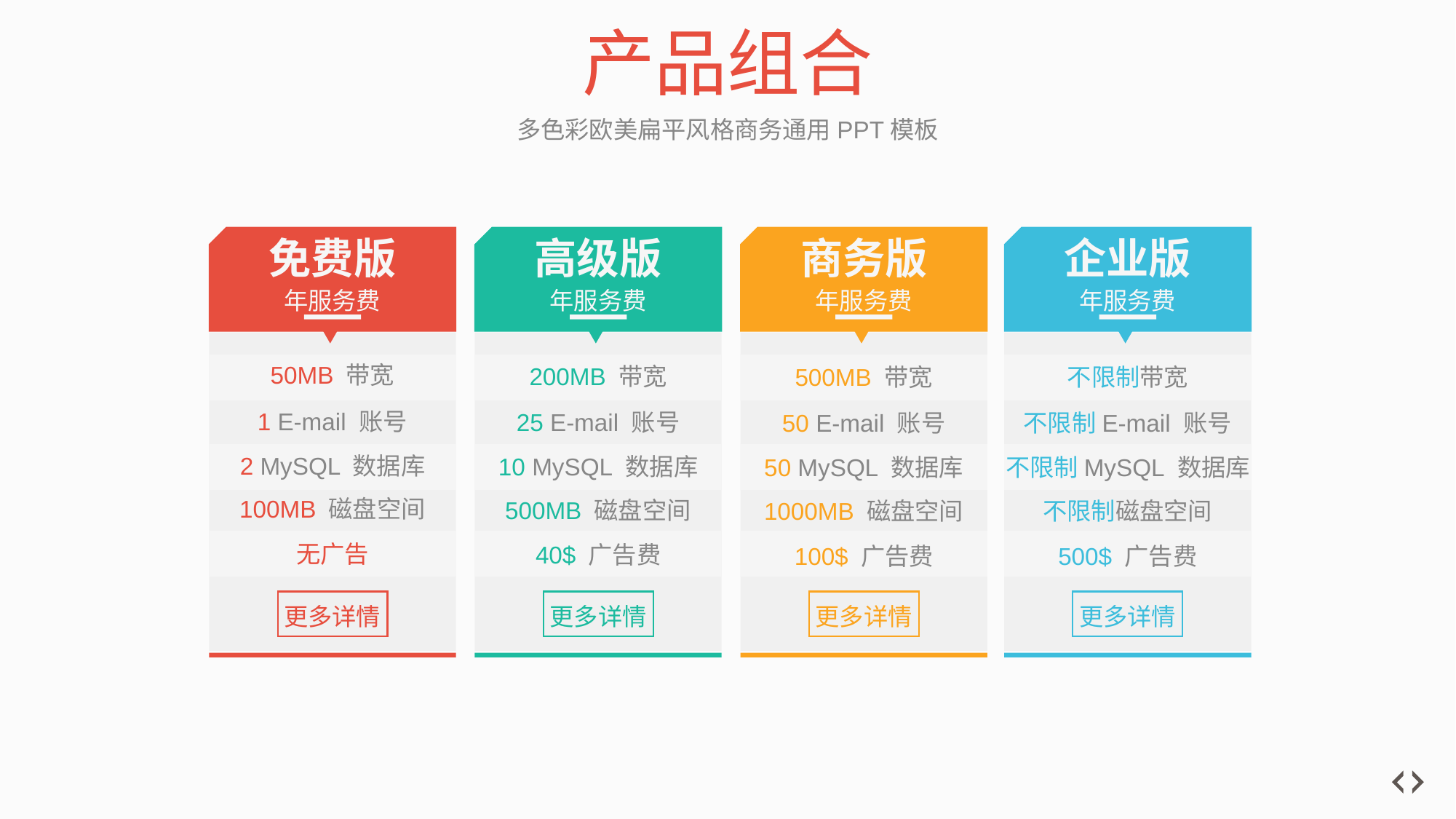

# 产品组合
多色彩欧美扁平风格商务通用PPT模板
免费版
高级版
商务版
企业版

年服务费
年服务费
年服务费
年服务费

50MB 带宽

200MB 带宽
不限制带宽
500MB 带宽
1 E-mail 账号
25 E-mail 账号
不限制E-mail 账号
50 E-mail 账号

2 MySQL 数据库
10 MySQL 数据库
不限制MySQL 数据库
50 MySQL 数据库
100MB 磁盘空间
500MB 磁盘空间
不限制磁盘空间
1000MB 磁盘空间

无广告
40$ 广告费
500$ 广告费
100$ 广告费

更多详情
更多详情
更多详情
更多详情

6